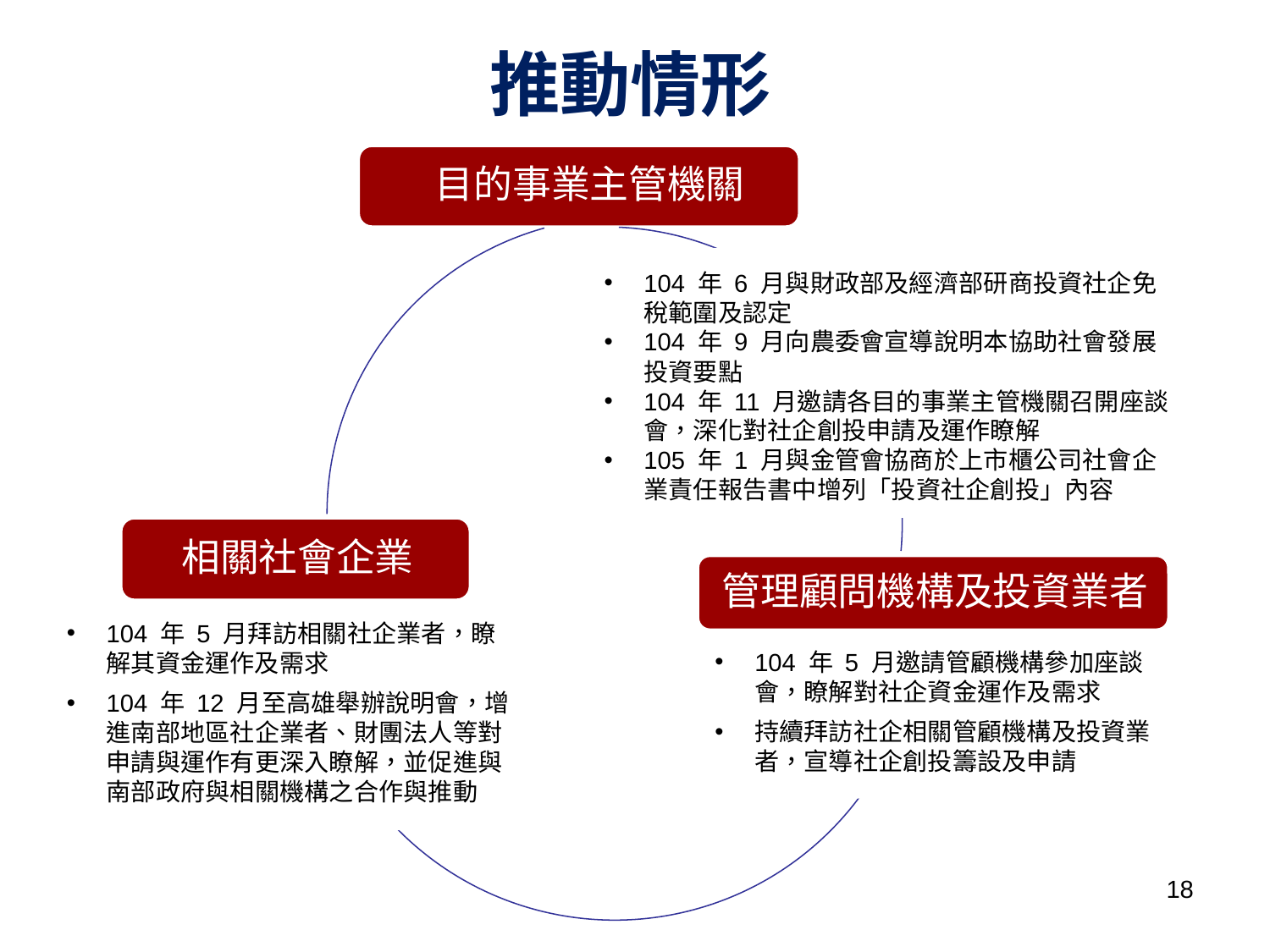

推動情形
 目的事業主管機關
管理顧問機構及投資業者
相關社會企業
104 年 6 月與財政部及經濟部研商投資社企免稅範圍及認定
104 年 9 月向農委會宣導說明本協助社會發展投資要點
104 年 11 月邀請各目的事業主管機關召開座談會，深化對社企創投申請及運作瞭解
105 年 1 月與金管會協商於上市櫃公司社會企業責任報告書中增列「投資社企創投」內容

104 年 5 月拜訪相關社企業者，瞭解其資金運作及需求
104 年 12 月至高雄舉辦說明會，增進南部地區社企業者、財團法人等對申請與運作有更深入瞭解，並促進與南部政府與相關機構之合作與推動

104 年 5 月邀請管顧機構參加座談會，瞭解對社企資金運作及需求
持續拜訪社企相關管顧機構及投資業者，宣導社企創投籌設及申請
18